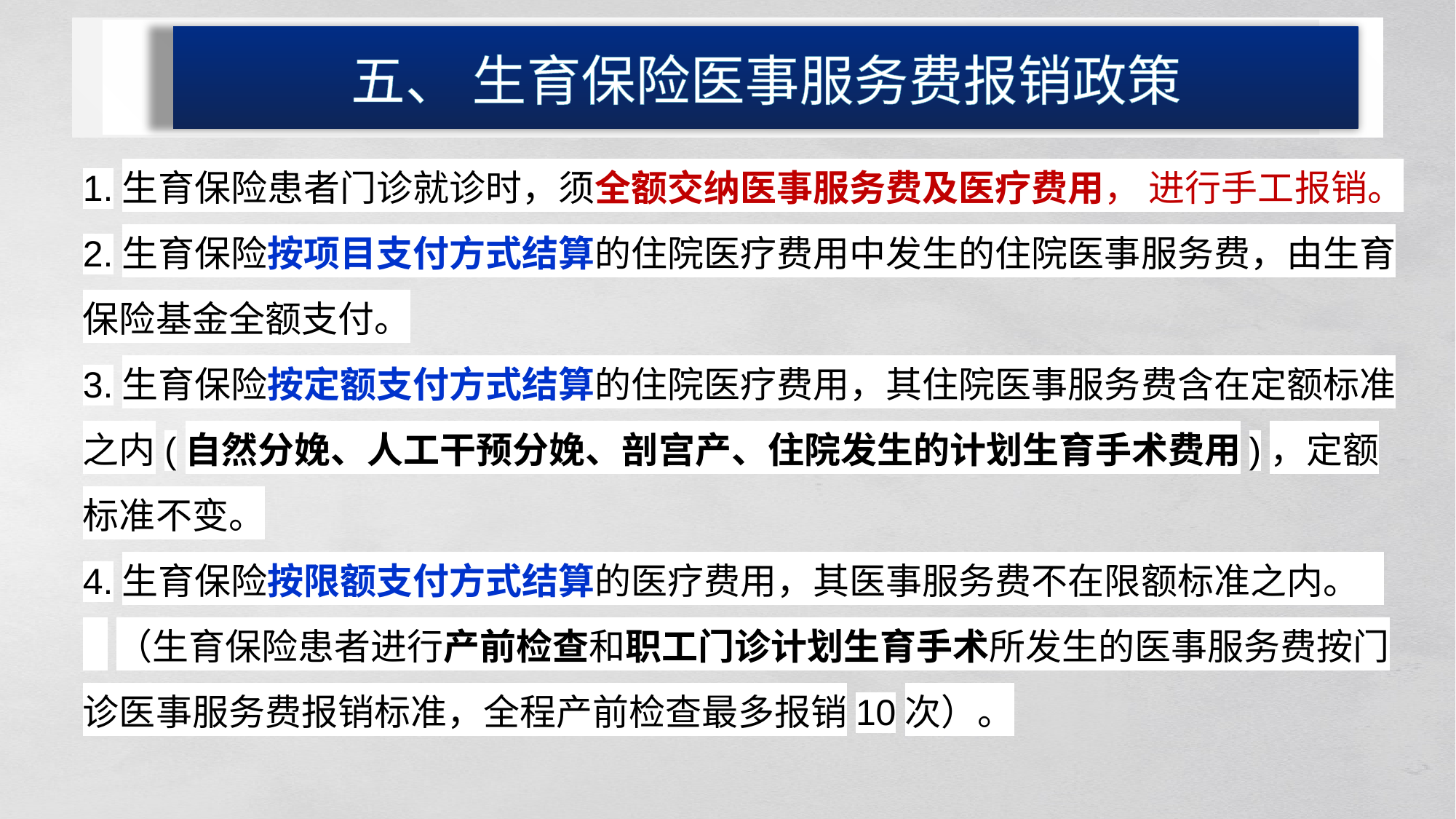

五、 生育保险医事服务费报销政策
1.生育保险患者门诊就诊时，须全额交纳医事服务费及医疗费用， 进行手工报销。
2.生育保险按项目支付方式结算的住院医疗费用中发生的住院医事服务费，由生育保险基金全额支付。
3.生育保险按定额支付方式结算的住院医疗费用，其住院医事服务费含在定额标准之内(自然分娩、人工干预分娩、剖宫产、住院发生的计划生育手术费用)，定额标准不变。
4.生育保险按限额支付方式结算的医疗费用，其医事服务费不在限额标准之内。
   （生育保险患者进行产前检查和职工门诊计划生育手术所发生的医事服务费按门诊医事服务费报销标准，全程产前检查最多报销10次）。